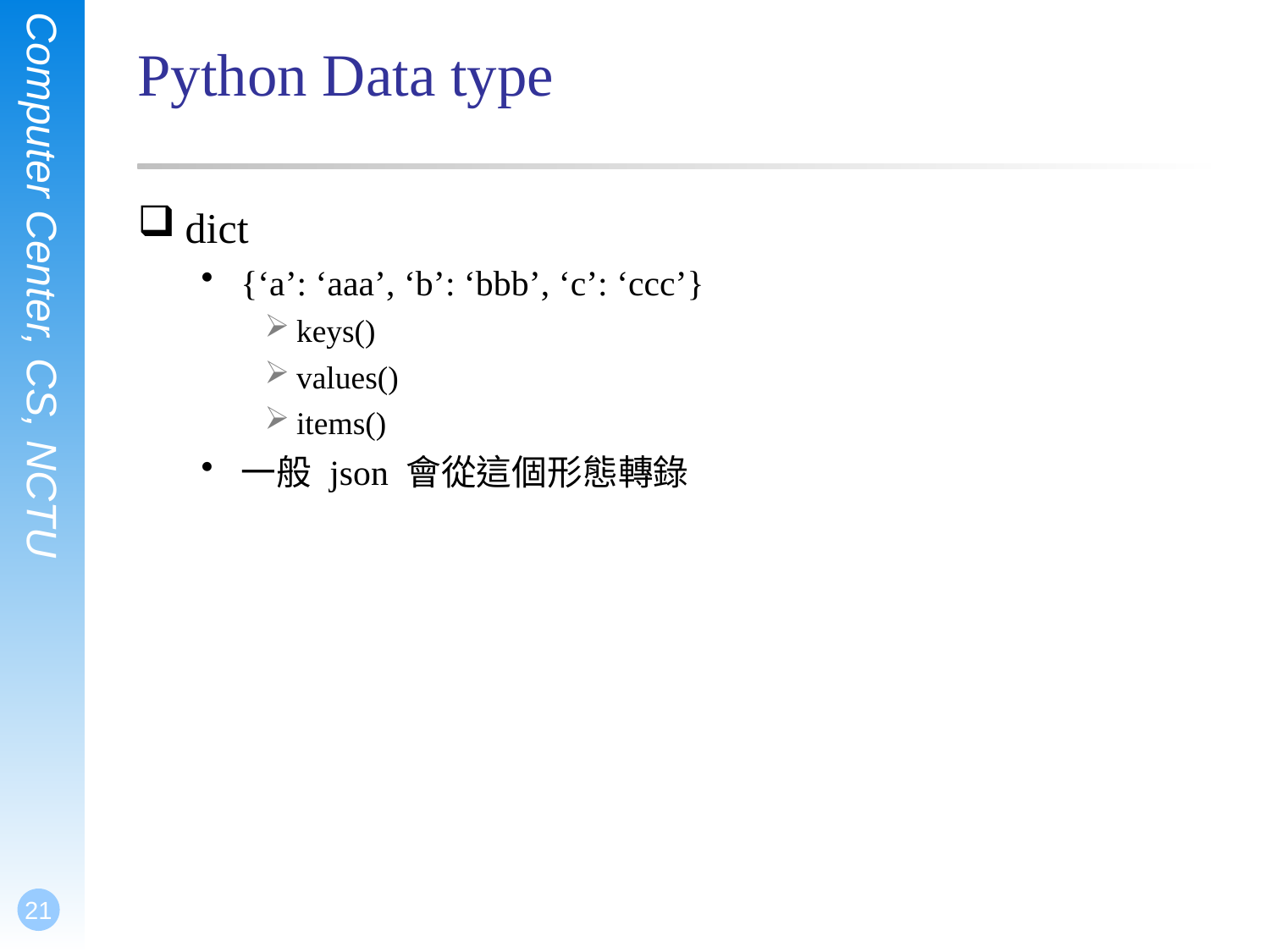

# Python Data type
dict
{‘a’: ‘aaa’, ‘b’: ‘bbb’, ‘c’: ‘ccc’}
keys()
values()
items()
一般 json 會從這個形態轉錄